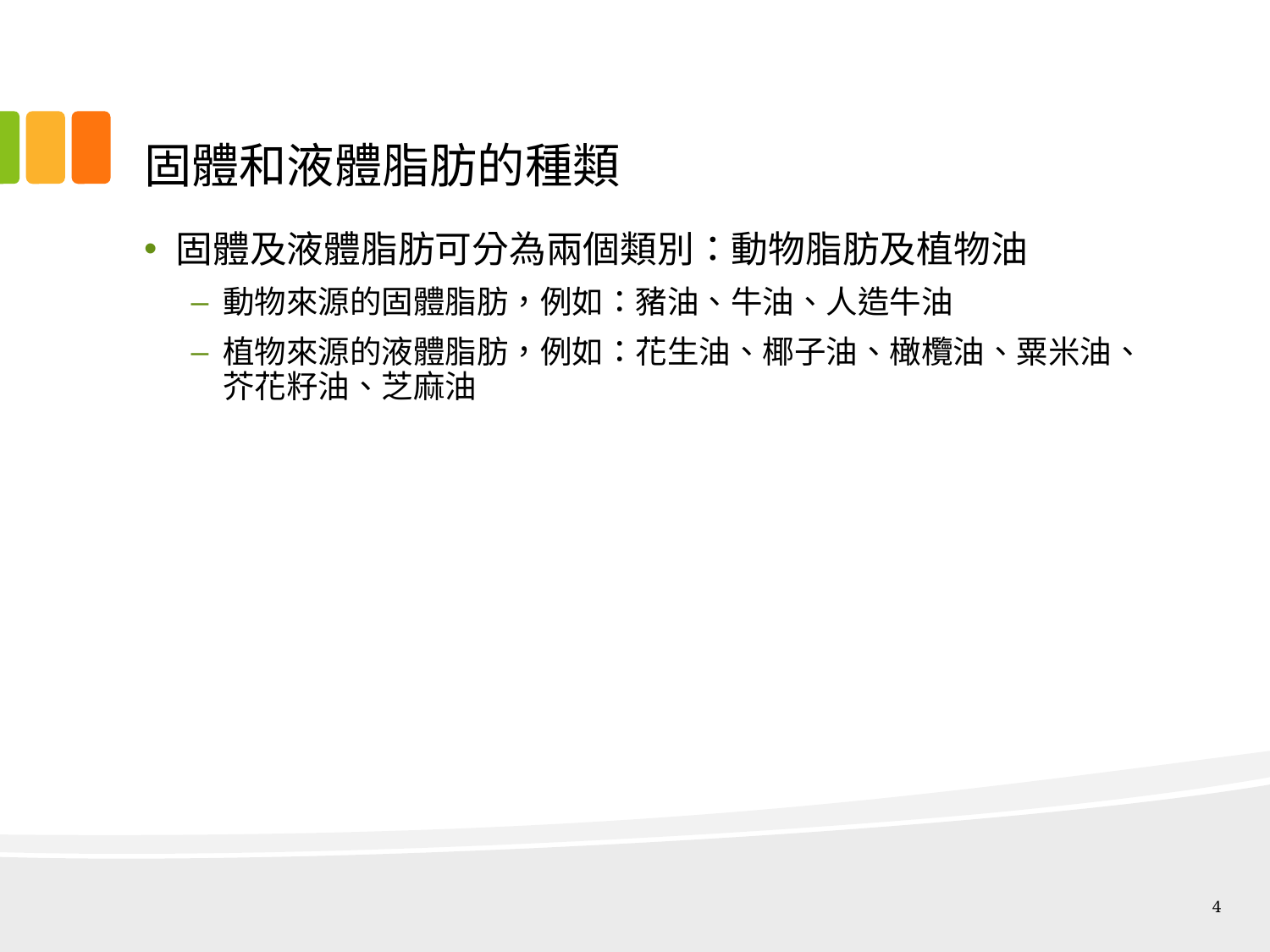

# 固體和液體脂肪的種類
固體及液體脂肪可分為兩個類別：動物脂肪及植物油
動物來源的固體脂肪，例如：豬油、牛油、人造牛油
植物來源的液體脂肪，例如：花生油、椰子油、橄欖油、粟米油、芥花籽油、芝麻油

4